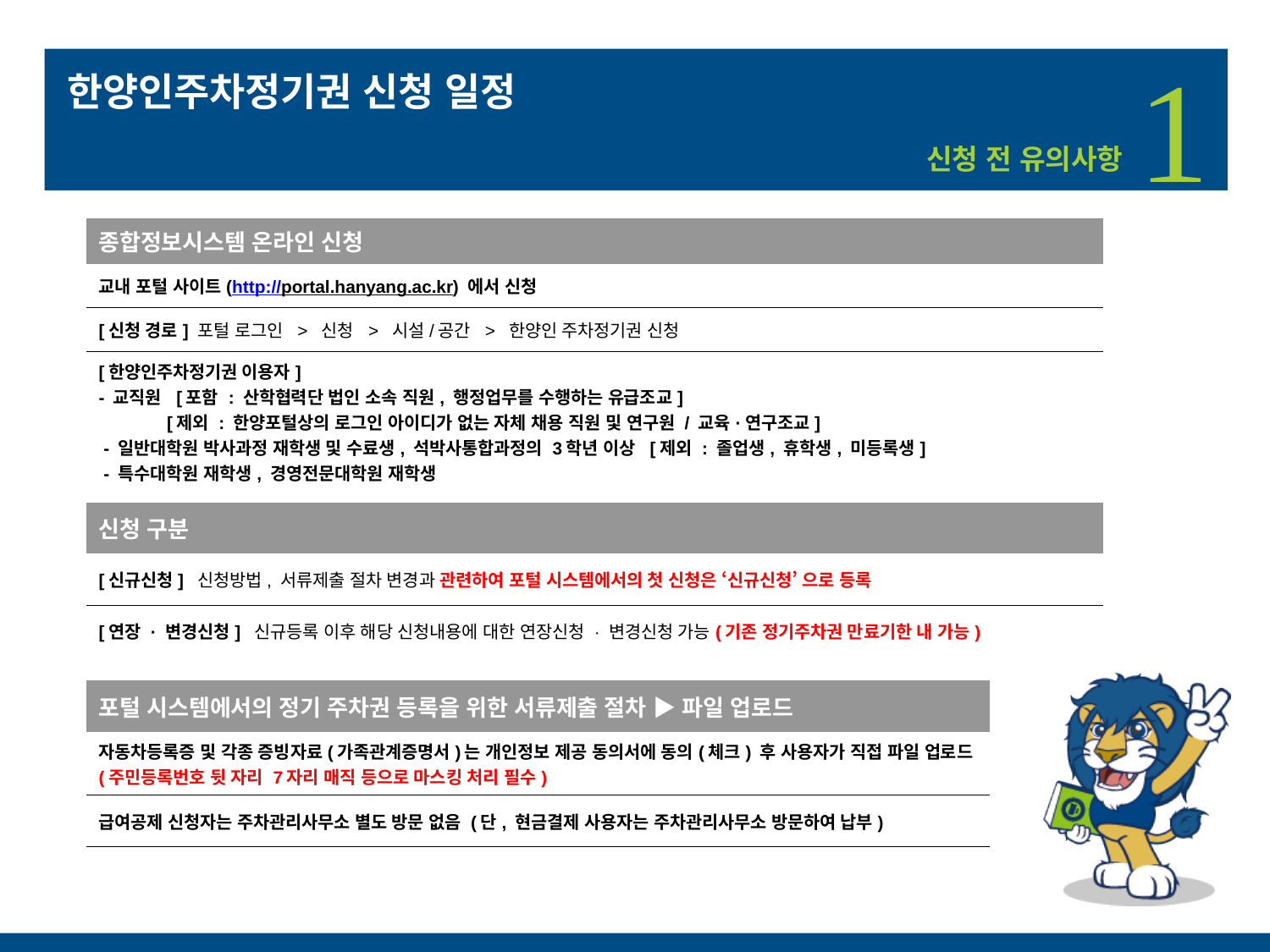

# 한양인주차정기권 신청 일정
1
신청 전 유의사항
| 종합정보시스템 온라인 신청 |
| --- |
| 교내 포털 사이트(http://portal.hanyang.ac.kr) 에서 신청 |
| [신청 경로] 포털 로그인 > 신청 > 시설/공간 > 한양인 주차정기권 신청 |
| [한양인주차정기권 이용자] - 교직원 [포함 : 산학협력단 법인 소속 직원, 행정업무를 수행하는 유급조교] [제외 : 한양포털상의 로그인 아이디가 없는 자체 채용 직원 및 연구원 / 교육·연구조교] - 일반대학원 박사과정 재학생 및 수료생, 석박사통합과정의 3학년 이상 [제외 : 졸업생, 휴학생, 미등록생] - 특수대학원 재학생, 경영전문대학원 재학생 |
| ※ 장학복지회 임대매장, 입주업체 등 외부인 신청은 주차관리사무소에서 별도 방문접수 |
| 신청 구분 |
| --- |
| [신규신청] 신청방법, 서류제출 절차 변경과 관련하여 포털 시스템에서의 첫 신청은 ‘신규신청’ 으로 등록 |
| [연장 · 변경신청] 신규등록 이후 해당 신청내용에 대한 연장신청 · 변경신청 가능(기존 정기주차권 만료기한 내 가능) |
| 포털 시스템에서의 정기 주차권 등록을 위한 서류제출 절차 ▶ 파일 업로드 |
| --- |
| 자동차등록증 및 각종 증빙자료(가족관계증명서)는 개인정보 제공 동의서에 동의(체크) 후 사용자가 직접 파일 업로드 (주민등록번호 뒷 자리 7자리 매직 등으로 마스킹 처리 필수) |
| 급여공제 신청자는 주차관리사무소 별도 방문 없음 (단, 현금결제 사용자는 주차관리사무소 방문하여 납부) |
|  |